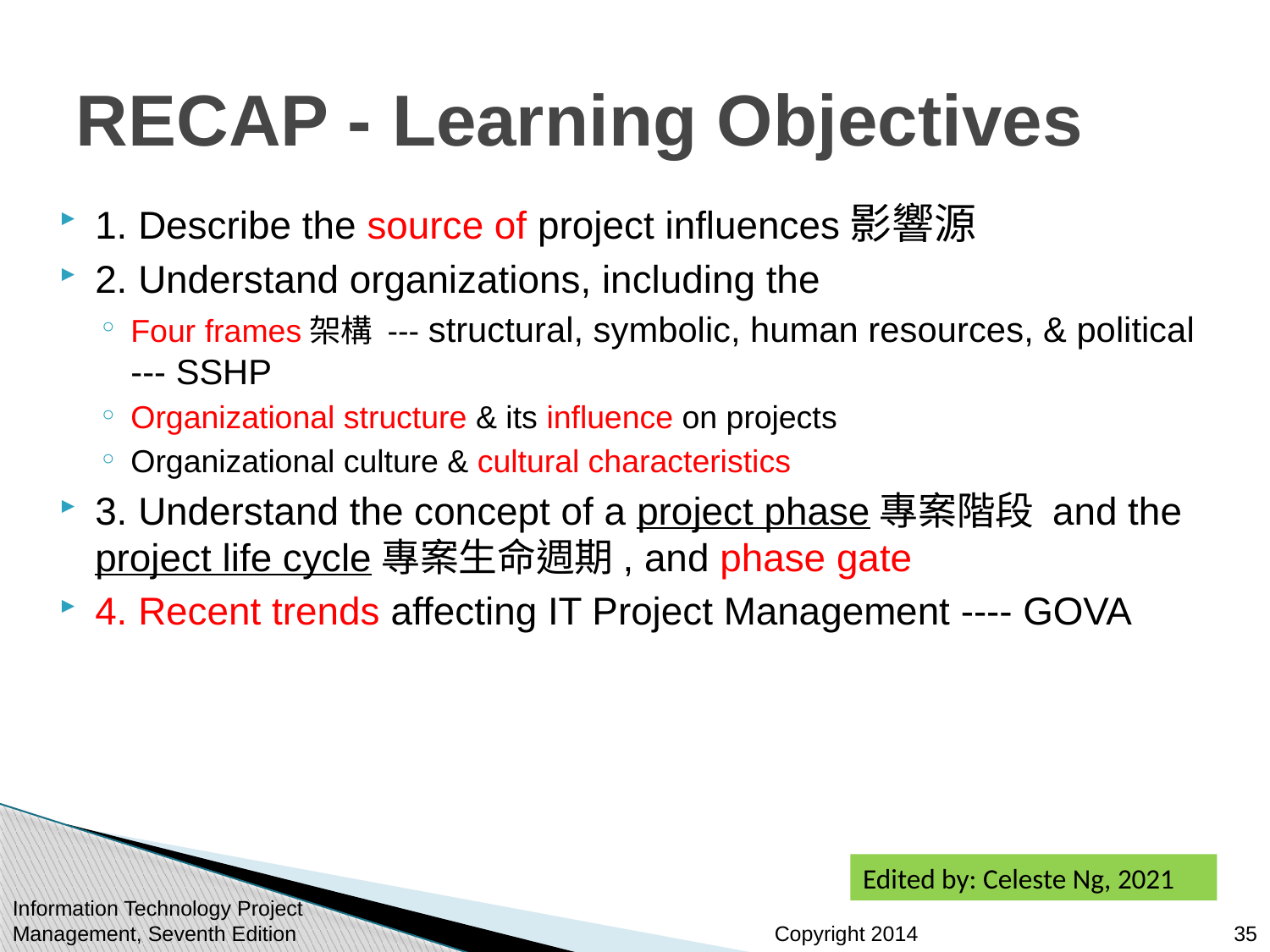

# RECAP - Learning Objectives
1. Describe the source of project influences影響源
2. Understand organizations, including the
Four frames架構 --- structural, symbolic, human resources, & political --- SSHP
Organizational structure & its influence on projects
Organizational culture & cultural characteristics
3. Understand the concept of a project phase專案階段 and the project life cycle專案生命週期, and phase gate
4. Recent trends affecting IT Project Management ---- GOVA
Edited by: Celeste Ng, 2021
Information Technology Project Management, Seventh Edition
35